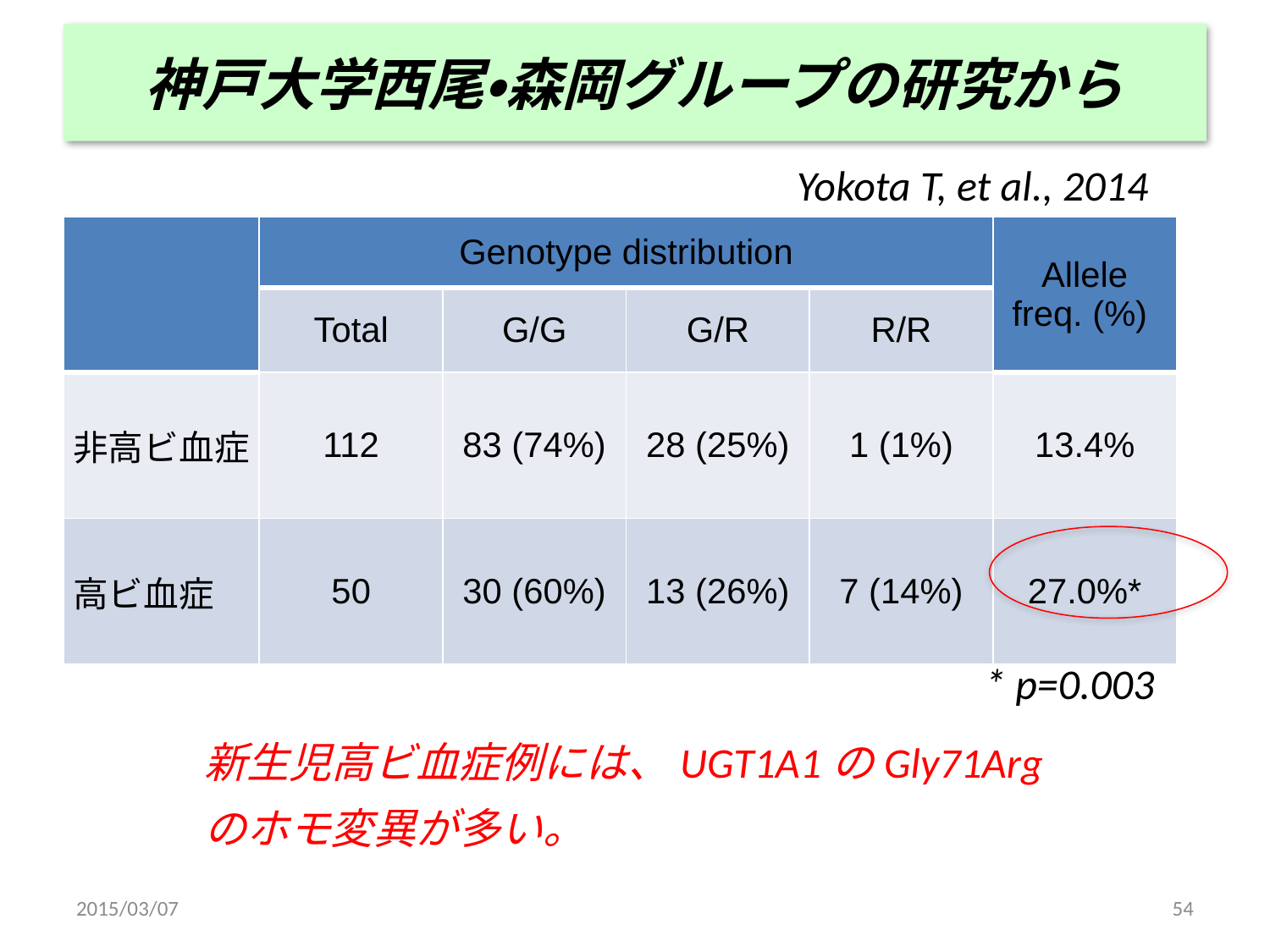

# 神戸大学西尾・森岡グループの研究から
Yokota T, et al., 2014
|  | Genotype distribution |  |  |  | Allele freq. (%) |
| --- | --- | --- | --- | --- | --- |
|  | Total | G/G | G/R | R/R |  |
| 非高ビ血症 | 112 | 83 (74%) | 28 (25%) | 1 (1%) | 13.4% |
| 高ビ血症 | 50 | 30 (60%) | 13 (26%) | 7 (14%) | 27.0%\* |

* p=0.003
新生児高ビ血症例には、UGT1A1のGly71Argのホモ変異が多い。
2015/03/07
54